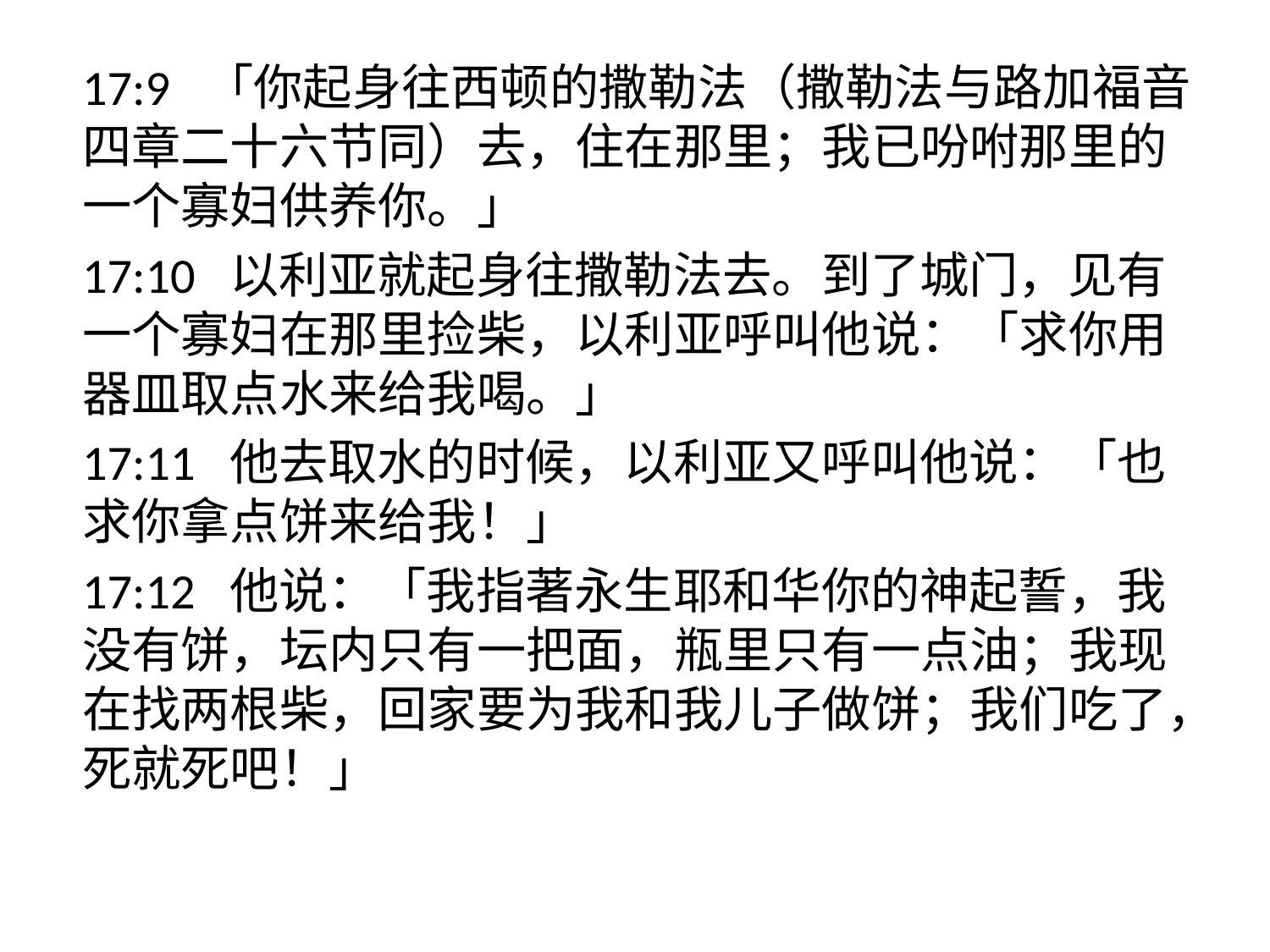

17:9  「你起身往西顿的撒勒法（撒勒法与路加福音四章二十六节同）去，住在那里；我已吩咐那里的一个寡妇供养你。」
17:10  以利亚就起身往撒勒法去。到了城门，见有一个寡妇在那里捡柴，以利亚呼叫他说：「求你用器皿取点水来给我喝。」
17:11  他去取水的时候，以利亚又呼叫他说：「也求你拿点饼来给我！」
17:12  他说：「我指著永生耶和华你的神起誓，我没有饼，坛内只有一把面，瓶里只有一点油；我现在找两根柴，回家要为我和我儿子做饼；我们吃了，死就死吧！」